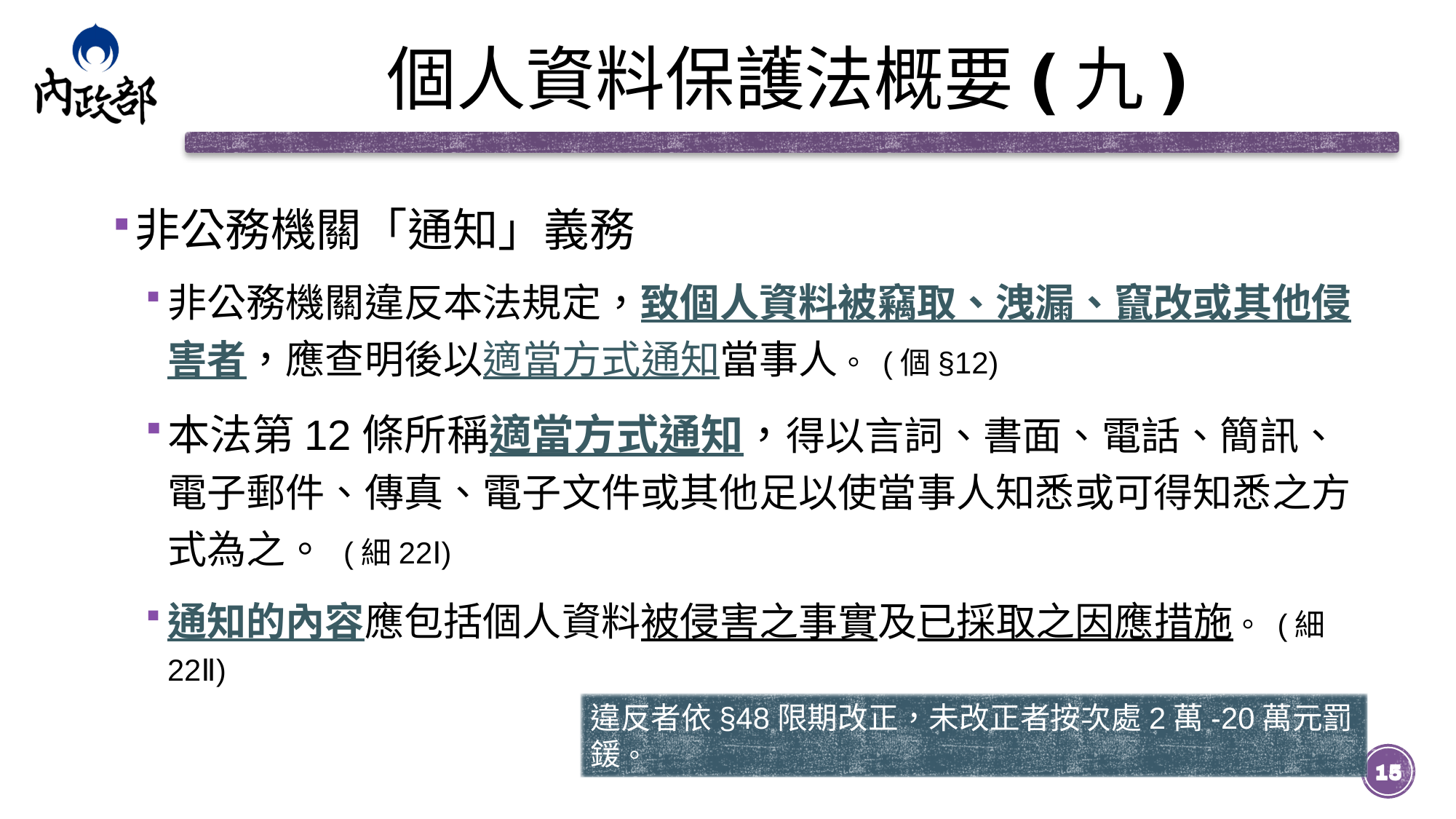

# 個人資料保護法概要(九)
非公務機關「通知」義務
非公務機關違反本法規定，致個人資料被竊取、洩漏、竄改或其他侵害者，應查明後以適當方式通知當事人。 (個§12)
本法第12條所稱適當方式通知，得以言詞、書面、電話、簡訊、電子郵件、傳真、電子文件或其他足以使當事人知悉或可得知悉之方式為之。 (細22Ⅰ)
通知的內容應包括個人資料被侵害之事實及已採取之因應措施。 (細22Ⅱ)
違反者依§48限期改正，未改正者按次處2萬-20萬元罰鍰。
15